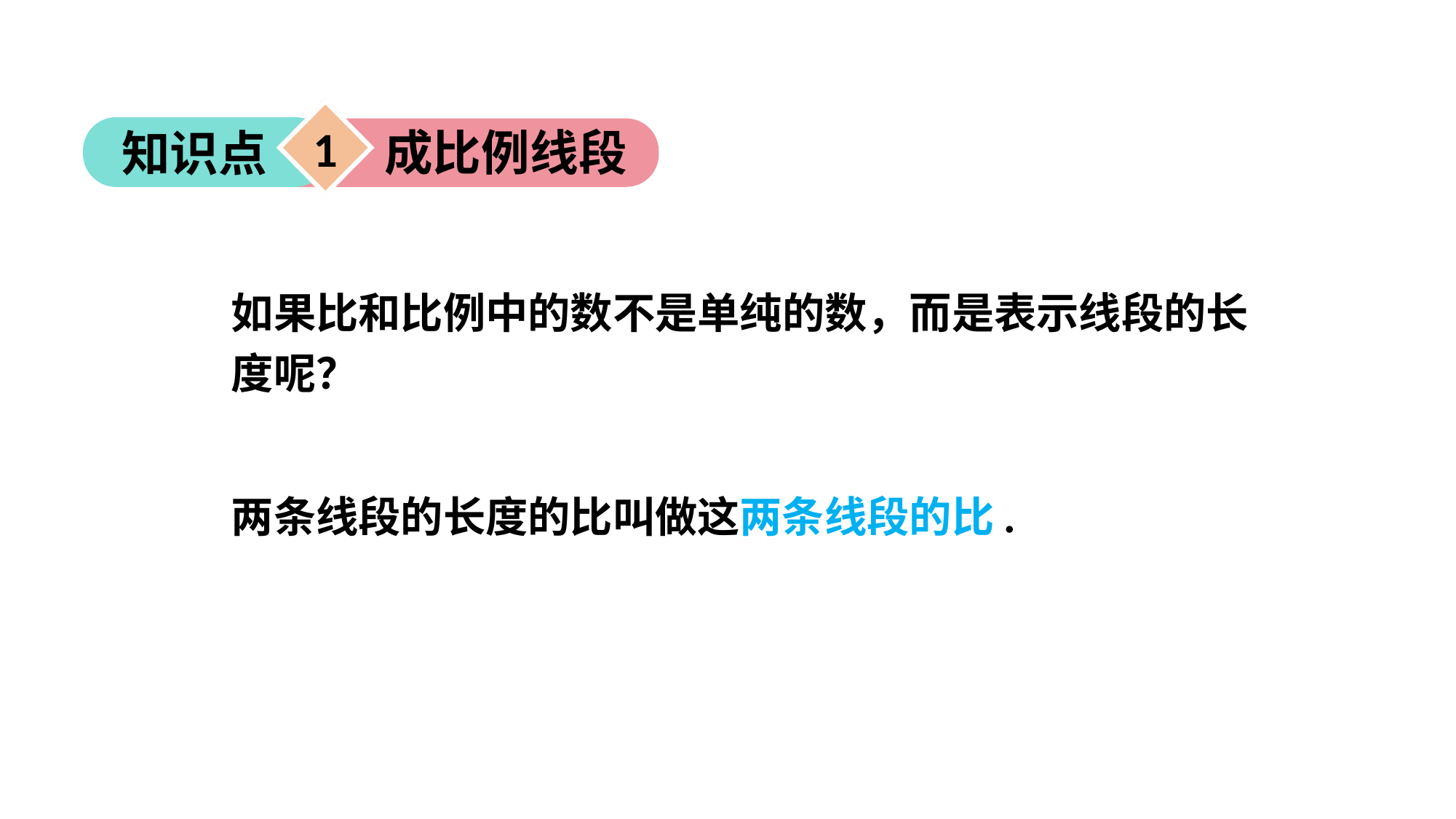

1
成比例线段

知识点

如果比和比例中的数不是单纯的数，而是表示线段的长度呢？
两条线段的长度的比叫做这两条线段的比.